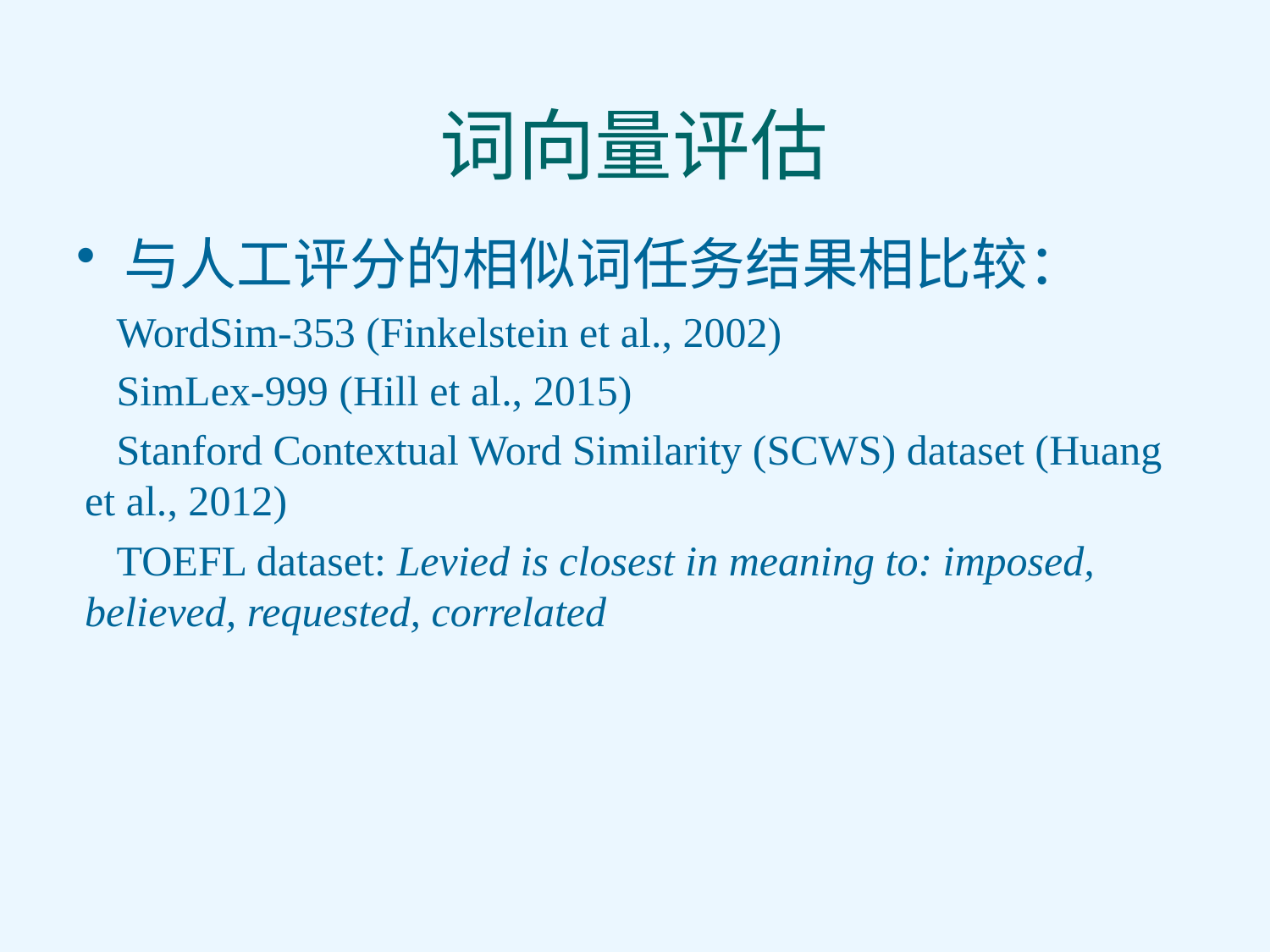

# 词向量评估
与人工评分的相似词任务结果相比较：
   WordSim-353 (Finkelstein et al., 2002)
   SimLex-999 (Hill et al., 2015)
   Stanford Contextual Word Similarity (SCWS) dataset (Huang et al., 2012)
   TOEFL dataset: Levied is closest in meaning to: imposed, believed, requested, correlated